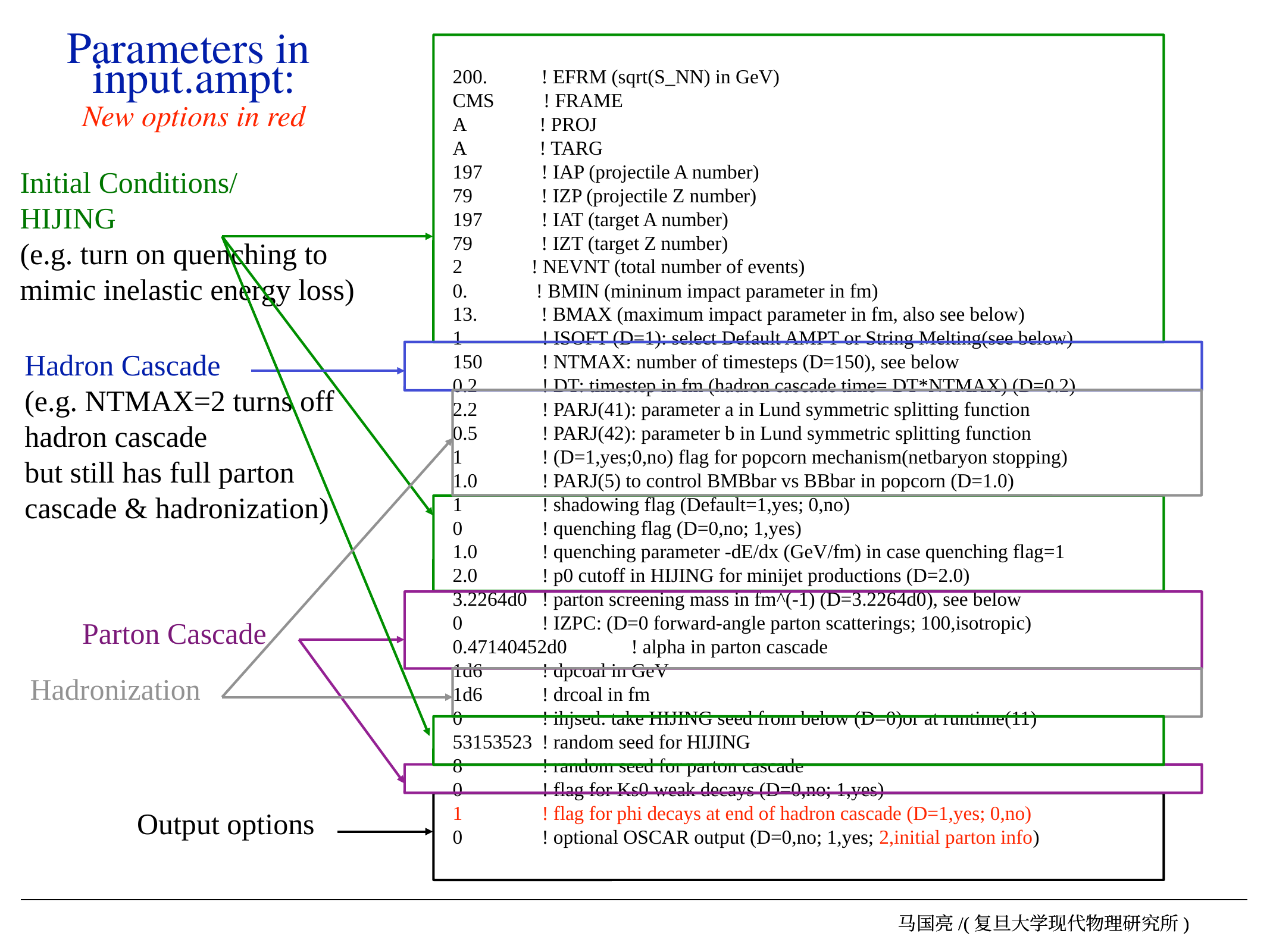

Parameters in
input.ampt:
New options in red
200.           ! EFRM (sqrt(S_NN) in GeV)
CMS          ! FRAME
A               ! PROJ
A               ! TARG
197            ! IAP (projectile A number)
79              ! IZP (projectile Z number)
197            ! IAT (target A number)
79              ! IZT (target Z number)
2              ! NEVNT (total number of events)
0.              ! BMIN (mininum impact parameter in fm)
13.             ! BMAX (maximum impact parameter in fm, also see below)
1	! ISOFT (D=1): select Default AMPT or String Melting(see below)
150	! NTMAX: number of timesteps (D=150), see below
0.2	! DT: timestep in fm (hadron cascade time= DT*NTMAX) (D=0.2)
2.2	! PARJ(41): parameter a in Lund symmetric splitting function
0.5      	! PARJ(42): parameter b in Lund symmetric splitting function
1	! (D=1,yes;0,no) flag for popcorn mechanism(netbaryon stopping)
1.0	! PARJ(5) to control BMBbar vs BBbar in popcorn (D=1.0)
1	! shadowing flag (Default=1,yes; 0,no)
0	! quenching flag (D=0,no; 1,yes)
1.0	! quenching parameter -dE/dx (GeV/fm) in case quenching flag=1
2.0	! p0 cutoff in HIJING for minijet productions (D=2.0)
3.2264d0	! parton screening mass in fm^(-1) (D=3.2264d0), see below
0	! IZPC: (D=0 forward-angle parton scatterings; 100,isotropic)
0.47140452d0	! alpha in parton cascade
1d6	! dpcoal in GeV
1d6	! drcoal in fm
0	! ihjsed: take HIJING seed from below (D=0)or at runtime(11)
53153523	! random seed for HIJING
8	! random seed for parton cascade
0	! flag for Ks0 weak decays (D=0,no; 1,yes)
1	! flag for phi decays at end of hadron cascade (D=1,yes; 0,no)
0	! optional OSCAR output (D=0,no; 1,yes; 2,initial parton info)
Initial Conditions/
HIJING
(e.g. turn on quenching to
mimic inelastic energy loss)

Hadron Cascade
(e.g. NTMAX=2 turns off
hadron cascade
but still has full parton
cascade & hadronization)

Parton Cascade

Hadronization

Output options

马国亮/(复旦大学现代物理研究所)
31